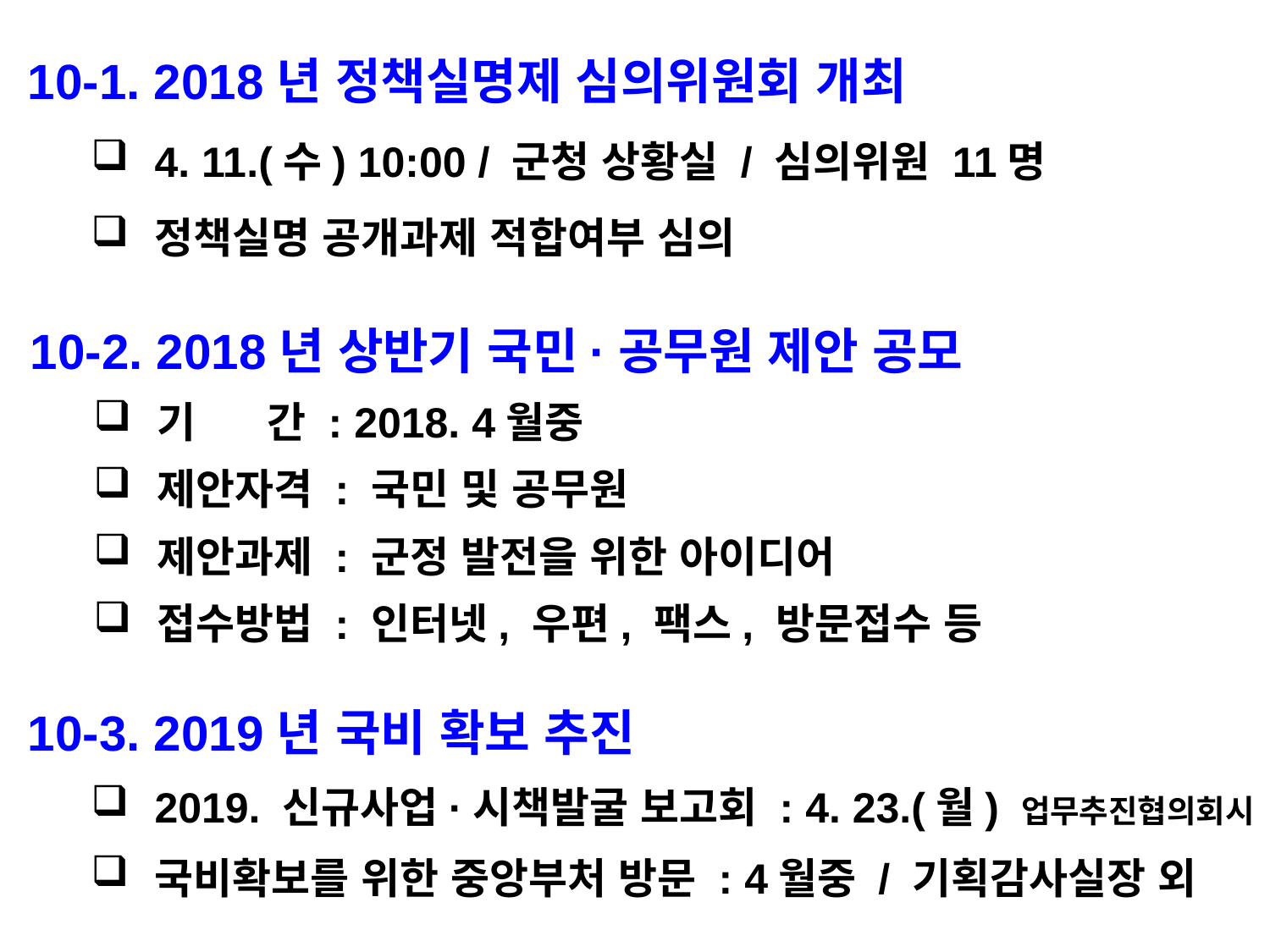

10-1. 2018년 정책실명제 심의위원회 개최
4. 11.(수) 10:00 / 군청 상황실 / 심의위원 11명
정책실명 공개과제 적합여부 심의

10-2. 2018년 상반기 국민·공무원 제안 공모
기      간 : 2018. 4월중
제안자격 : 국민 및 공무원
제안과제 : 군정 발전을 위한 아이디어
접수방법 : 인터넷, 우편, 팩스, 방문접수 등
10-3. 2019년 국비 확보 추진
2019. 신규사업·시책발굴 보고회 : 4. 23.(월) 업무추진협의회시
국비확보를 위한 중앙부처 방문 : 4월중 / 기획감사실장 외